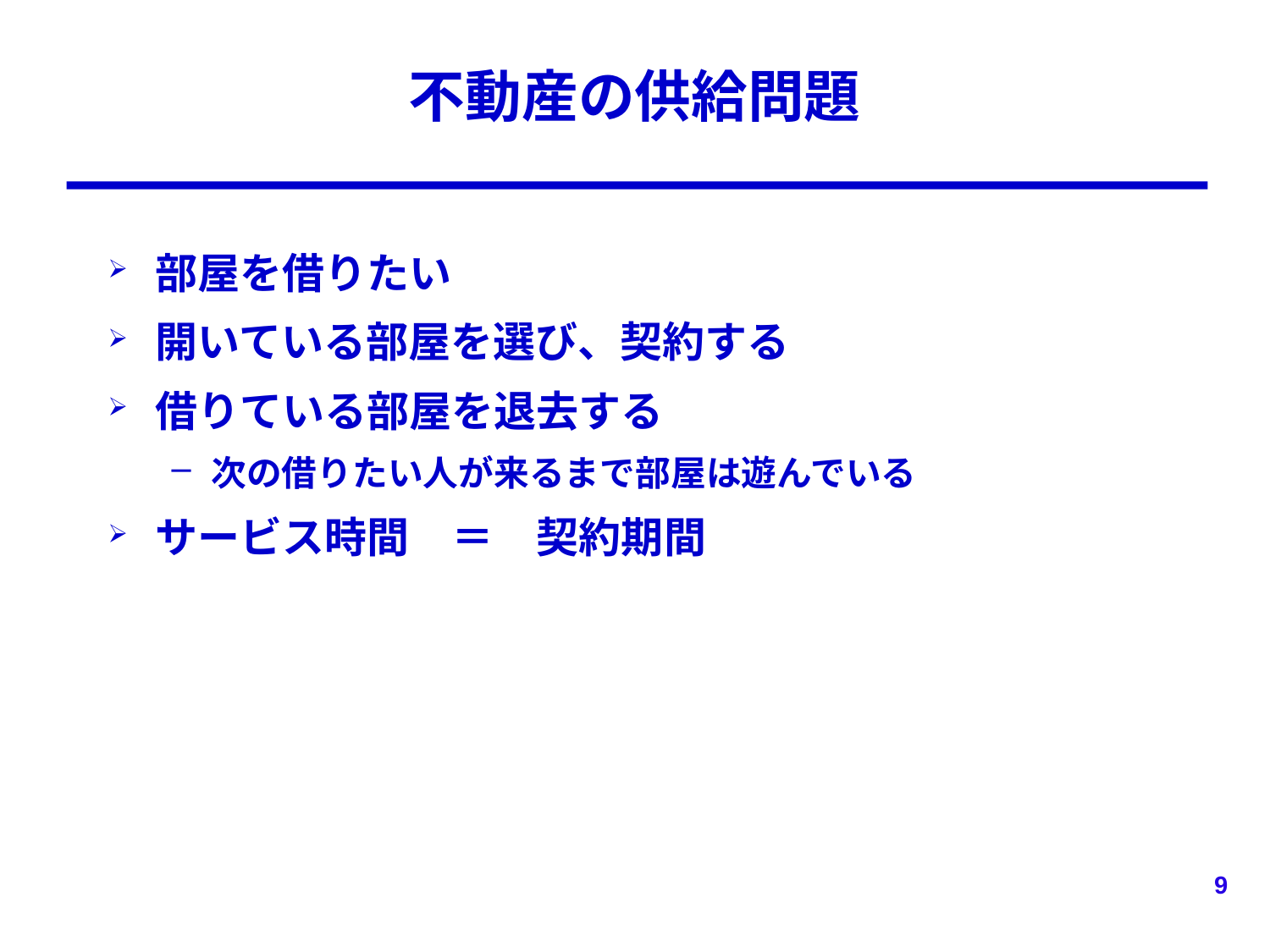

# 不動産の供給問題
部屋を借りたい
開いている部屋を選び、契約する
借りている部屋を退去する
次の借りたい人が来るまで部屋は遊んでいる
サービス時間　＝　契約期間
9